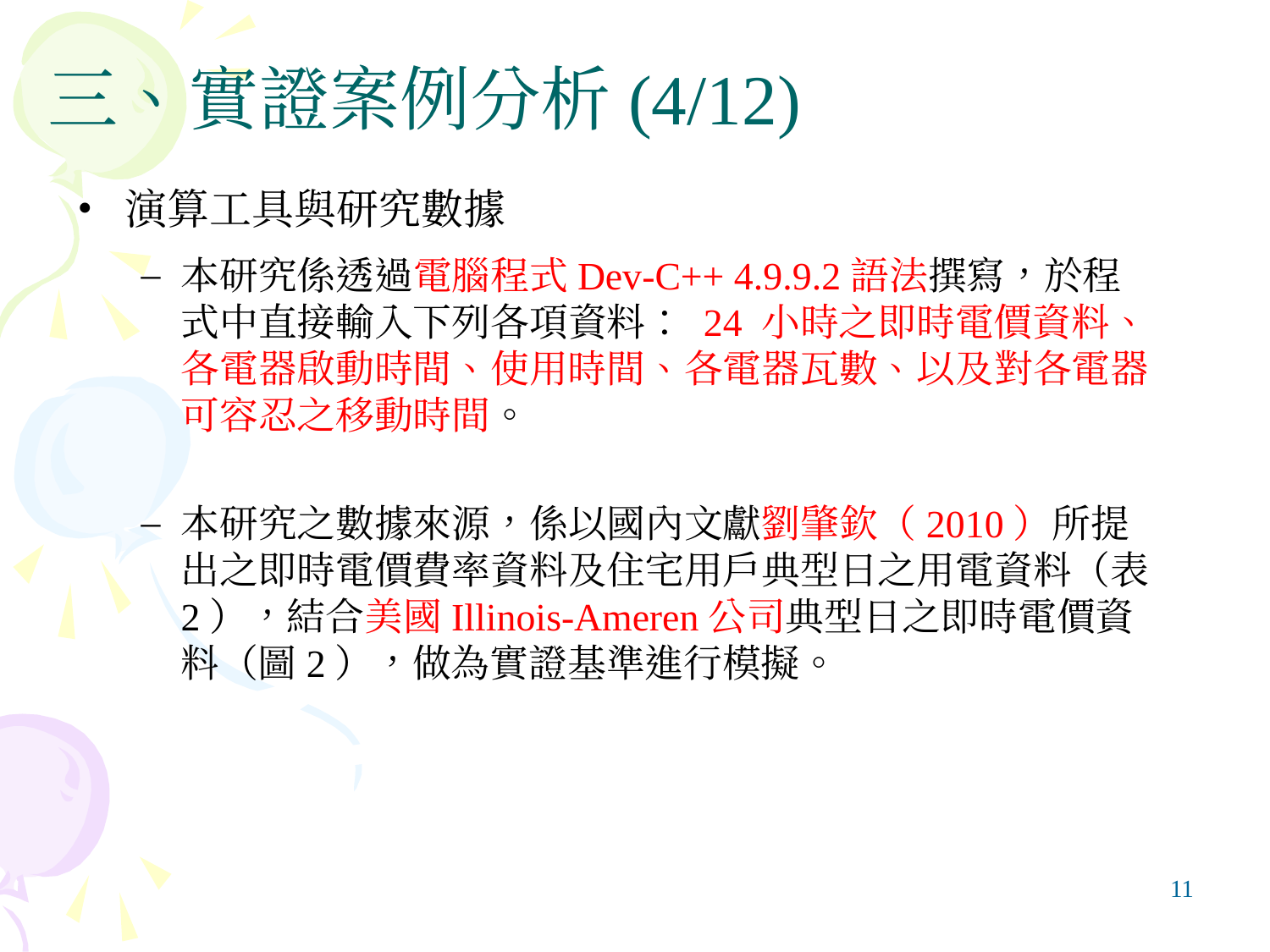

# 三、實證案例分析(4/12)
演算工具與研究數據

本研究係透過電腦程式Dev-C++ 4.9.9.2語法撰寫，於程式中直接輸入下列各項資料： 24 小時之即時電價資料、各電器啟動時間、使用時間、各電器瓦數、以及對各電器可容忍之移動時間。

本研究之數據來源，係以國內文獻劉肇欽（2010）所提出之即時電價費率資料及住宅用戶典型日之用電資料（表2），結合美國Illinois-Ameren公司典型日之即時電價資料（圖2），做為實證基準進行模擬。

11